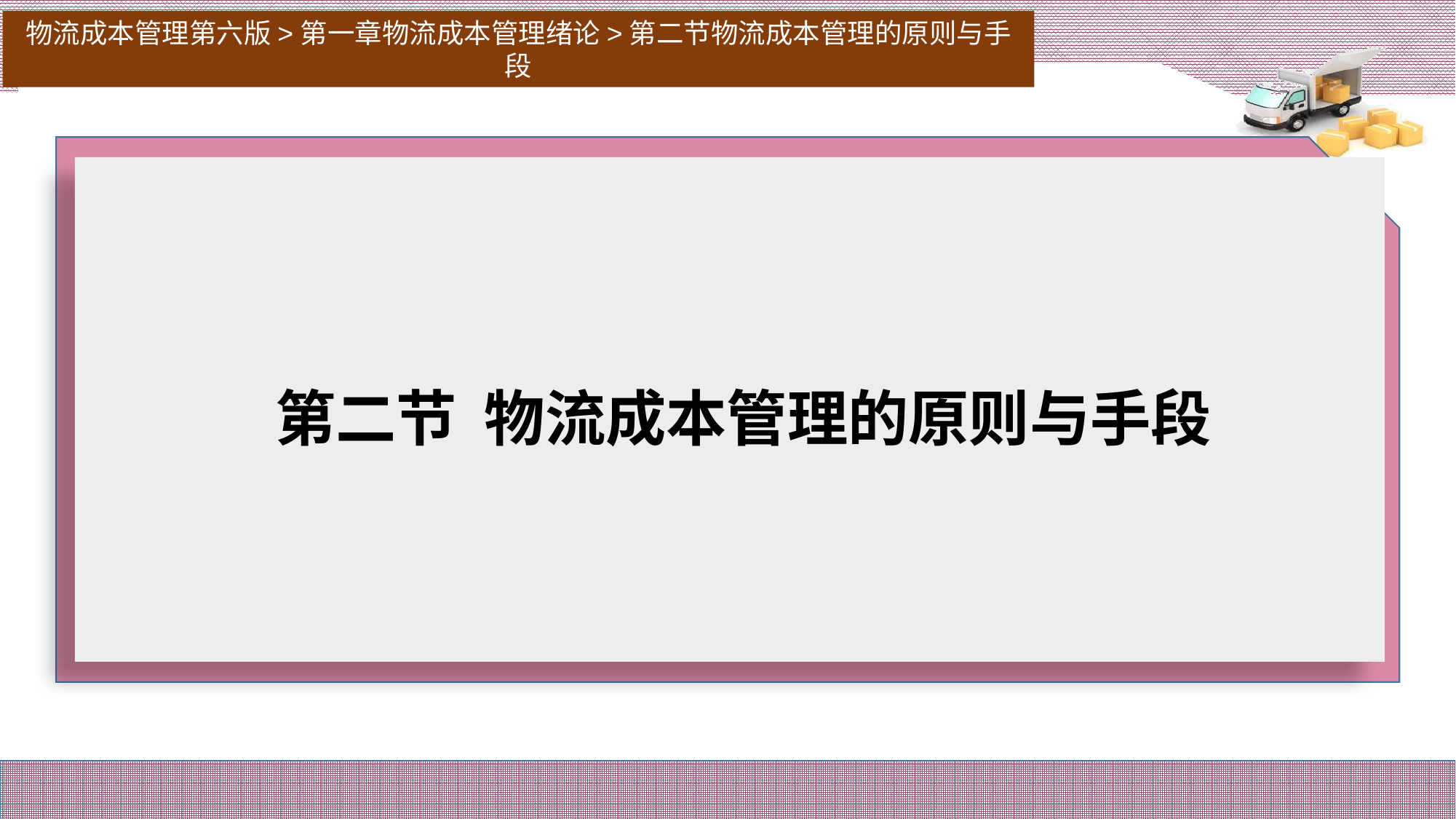

物流成本管理第六版>第一章物流成本管理绪论>第二节物流成本管理的原则与手段
# 第二节  物流成本管理的原则与手段